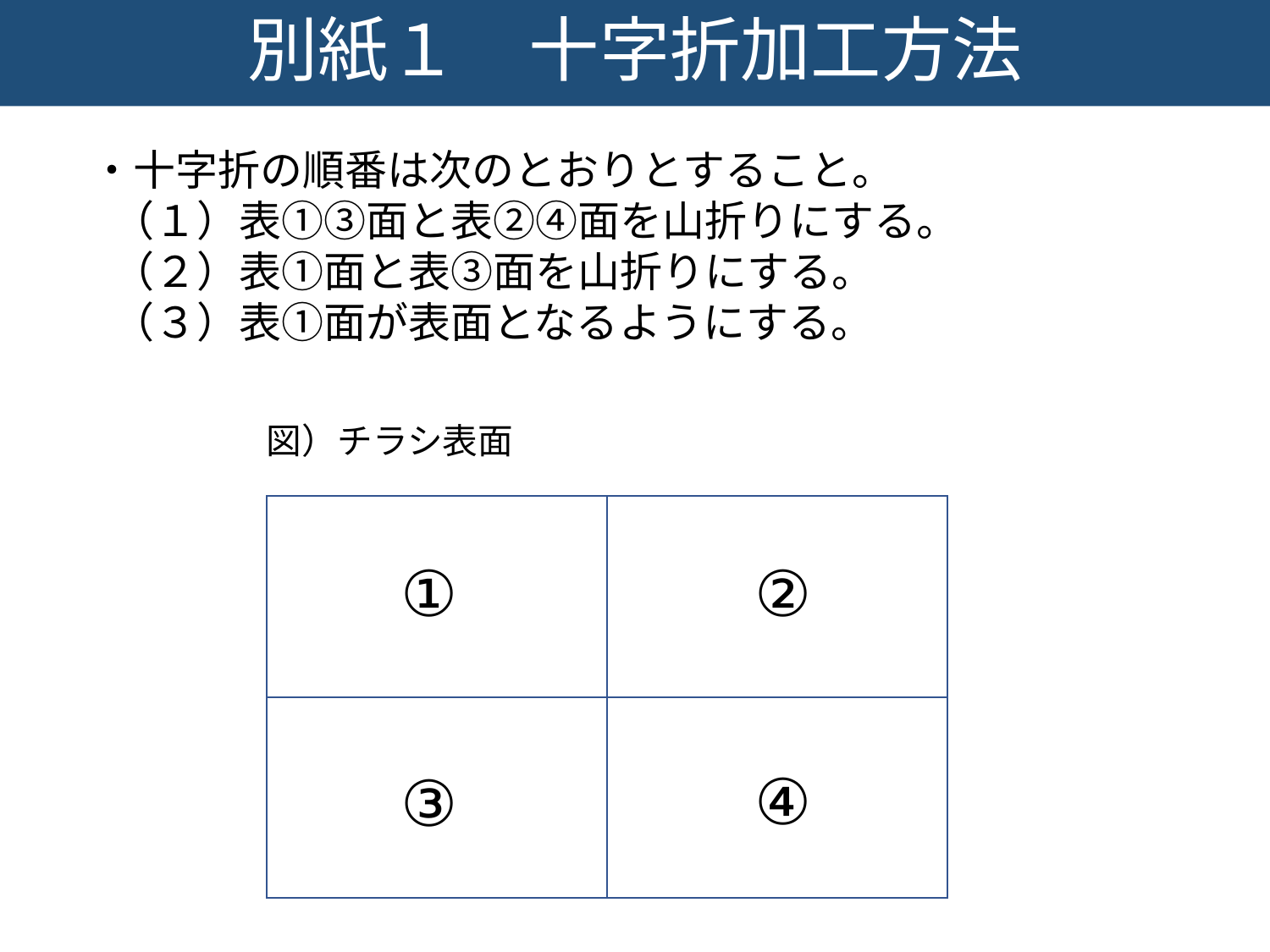

# 別紙１　十字折加工方法

3
・十字折の順番は次のとおりとすること。
（１）表①③面と表②④面を山折りにする。
（２）表①面と表③面を山折りにする。
（３）表①面が表面となるようにする。
図）チラシ表面

①
②

④
③